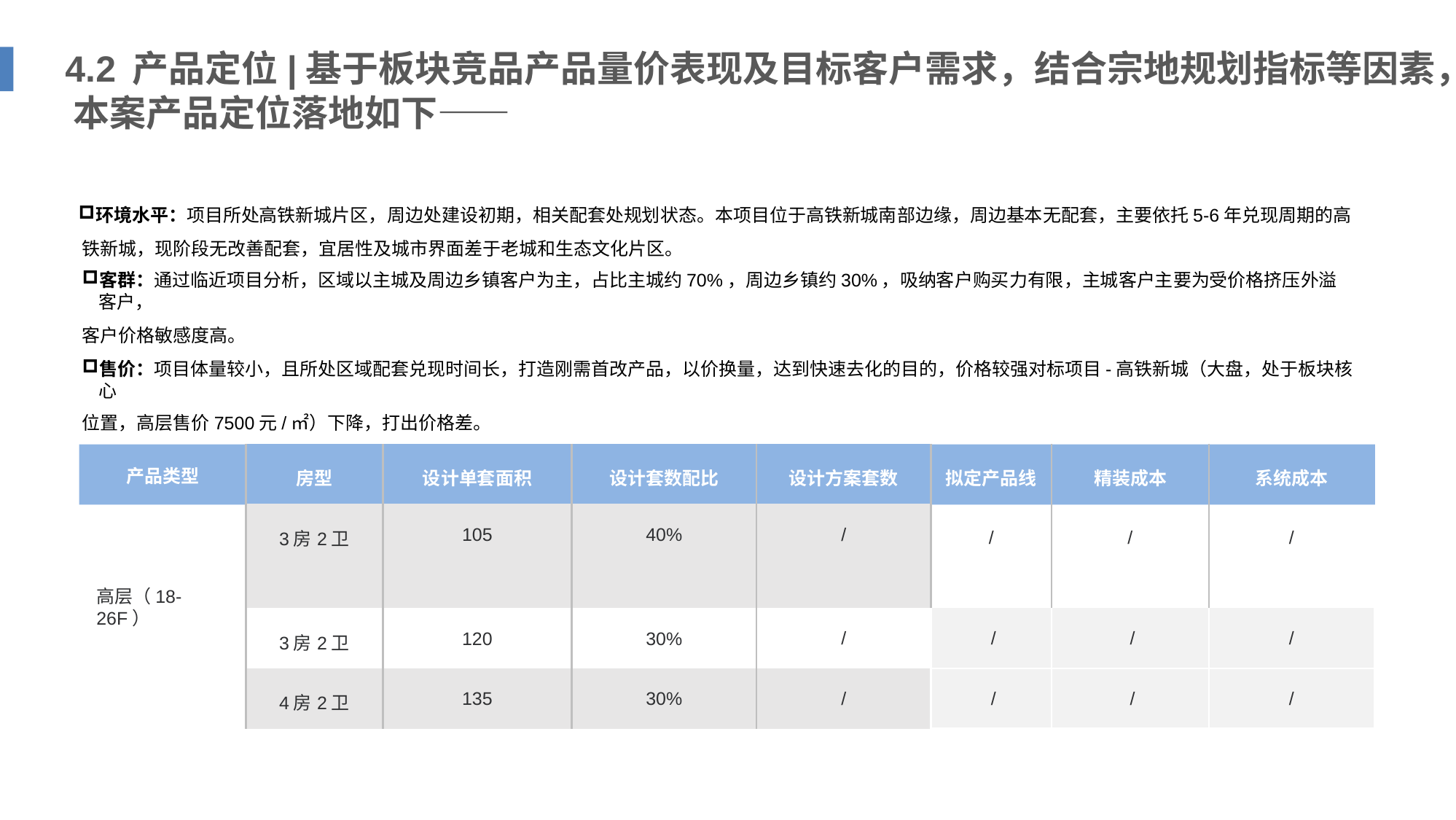

# 4.2	产品定位|基于板块竞品产品量价表现及目标客户需求，结合宗地规划指标等因素， 本案产品定位落地如下——
环境水平：项目所处高铁新城片区，周边处建设初期，相关配套处规划状态。本项目位于高铁新城南部边缘，周边基本无配套，主要依托5-6年兑现周期的高 铁新城，现阶段无改善配套，宜居性及城市界面差于老城和生态文化片区。
客群：通过临近项目分析，区域以主城及周边乡镇客户为主，占比主城约70%，周边乡镇约30%，吸纳客户购买力有限，主城客户主要为受价格挤压外溢客户，
客户价格敏感度高。
售价：项目体量较小，且所处区域配套兑现时间长，打造刚需首改产品，以价换量，达到快速去化的目的，价格较强对标项目-高铁新城（大盘，处于板块核心
位置，高层售价7500元/㎡）下降，打出价格差。
| 房型 | 设计单套面积 | 设计套数配比 | 设计方案套数 | 拟定产品线 / | 精装成本 / | 系统成本 / |
| --- | --- | --- | --- | --- | --- | --- |
| 3房2卫 | 105 | 40% | / |  |  |  |
| 3房2卫 | 120 | 30% | / | / | / | / |
| 4房2卫 | 135 | 30% | / | / | / | / |

产品类型
高层（18-26F）